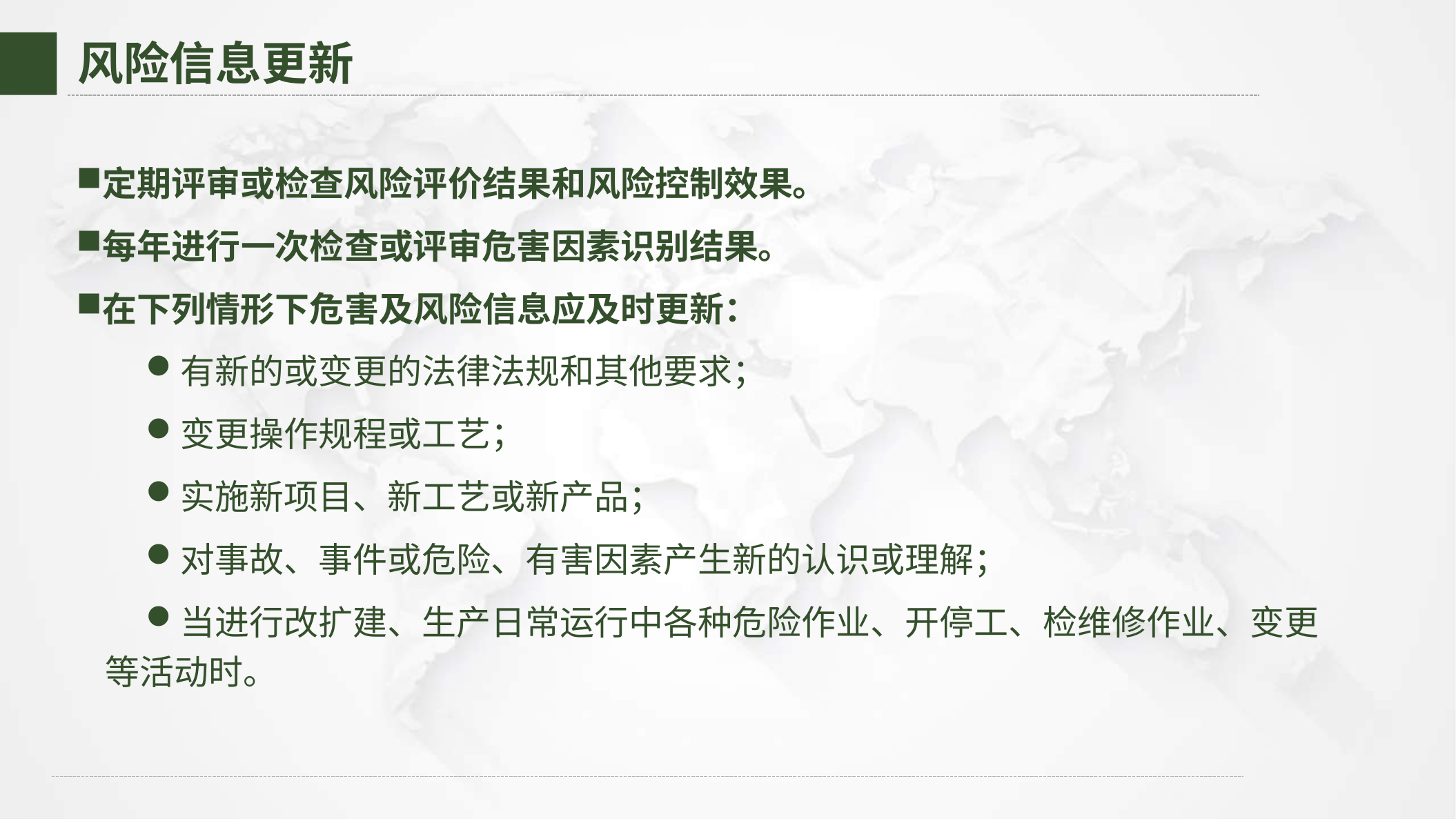

风险信息更新
定期评审或检查风险评价结果和风险控制效果。
每年进行一次检查或评审危害因素识别结果。
在下列情形下危害及风险信息应及时更新：
有新的或变更的法律法规和其他要求；
变更操作规程或工艺；
实施新项目、新工艺或新产品；
对事故、事件或危险、有害因素产生新的认识或理解；
当进行改扩建、生产日常运行中各种危险作业、开停工、检维修作业、变更等活动时。